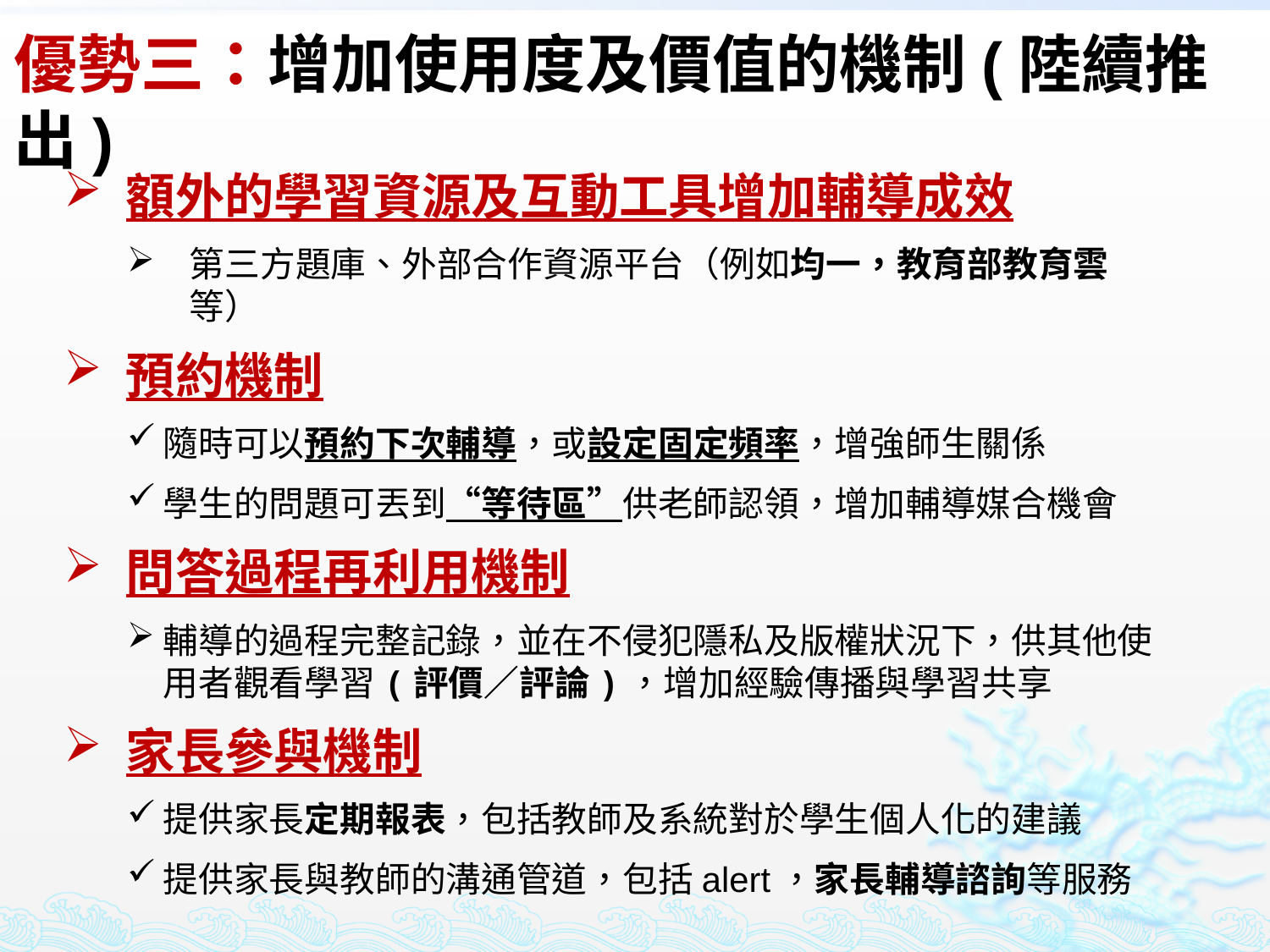

優勢三：增加使用度及價值的機制(陸續推出)
額外的學習資源及互動工具增加輔導成效
第三方題庫、外部合作資源平台（例如均一，教育部教育雲等）
預約機制
隨時可以預約下次輔導，或設定固定頻率，增強師生關係
學生的問題可丟到“等待區”供老師認領，增加輔導媒合機會
問答過程再利用機制
輔導的過程完整記錄，並在不侵犯隱私及版權狀況下，供其他使用者觀看學習(評價／評論)，增加經驗傳播與學習共享
家長參與機制
提供家長定期報表，包括教師及系統對於學生個人化的建議
提供家長與教師的溝通管道，包括alert，家長輔導諮詢等服務